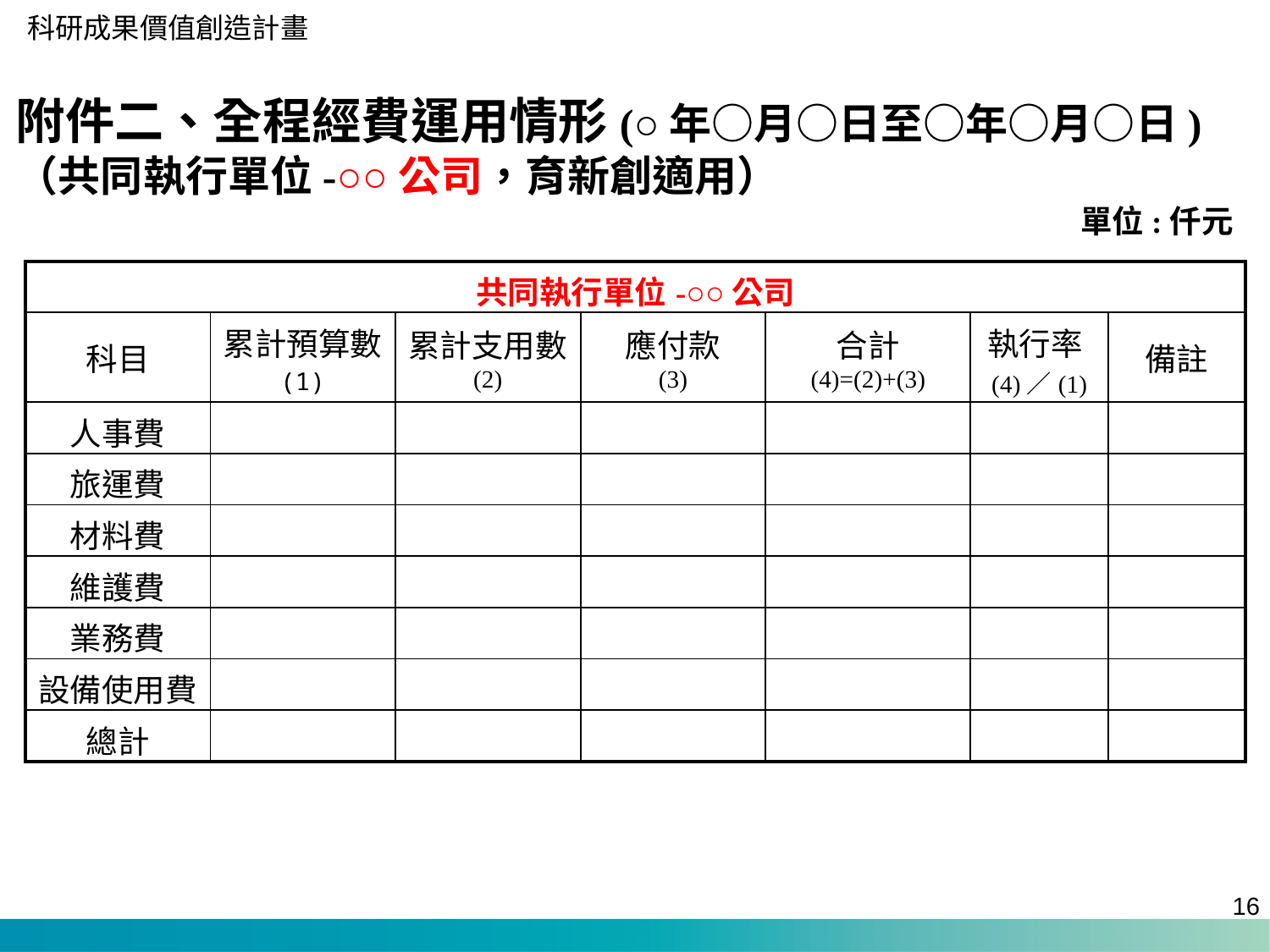

附件二、全程經費運用情形(○年○月○日至○年○月○日)
（共同執行單位-○○公司，育新創適用）
單位:仟元
| 共同執行單位-○○公司 |  |  |  |  |  |  |
| --- | --- | --- | --- | --- | --- | --- |
| 科目 | 累計預算數(1) | 累計支用數(2) | 應付款 (3) | 合計 (4)=(2)+(3) | 執行率(4)／(1) | 備註 |
| 人事費 |  |  |  |  |  |  |
| 旅運費 |  |  |  |  |  |  |
| 材料費 |  |  |  |  |  |  |
| 維護費 |  |  |  |  |  |  |
| 業務費 |  |  |  |  |  |  |
| 設備使用費 |  |  |  |  |  |  |
| 總計 |  |  |  |  |  |  |

16